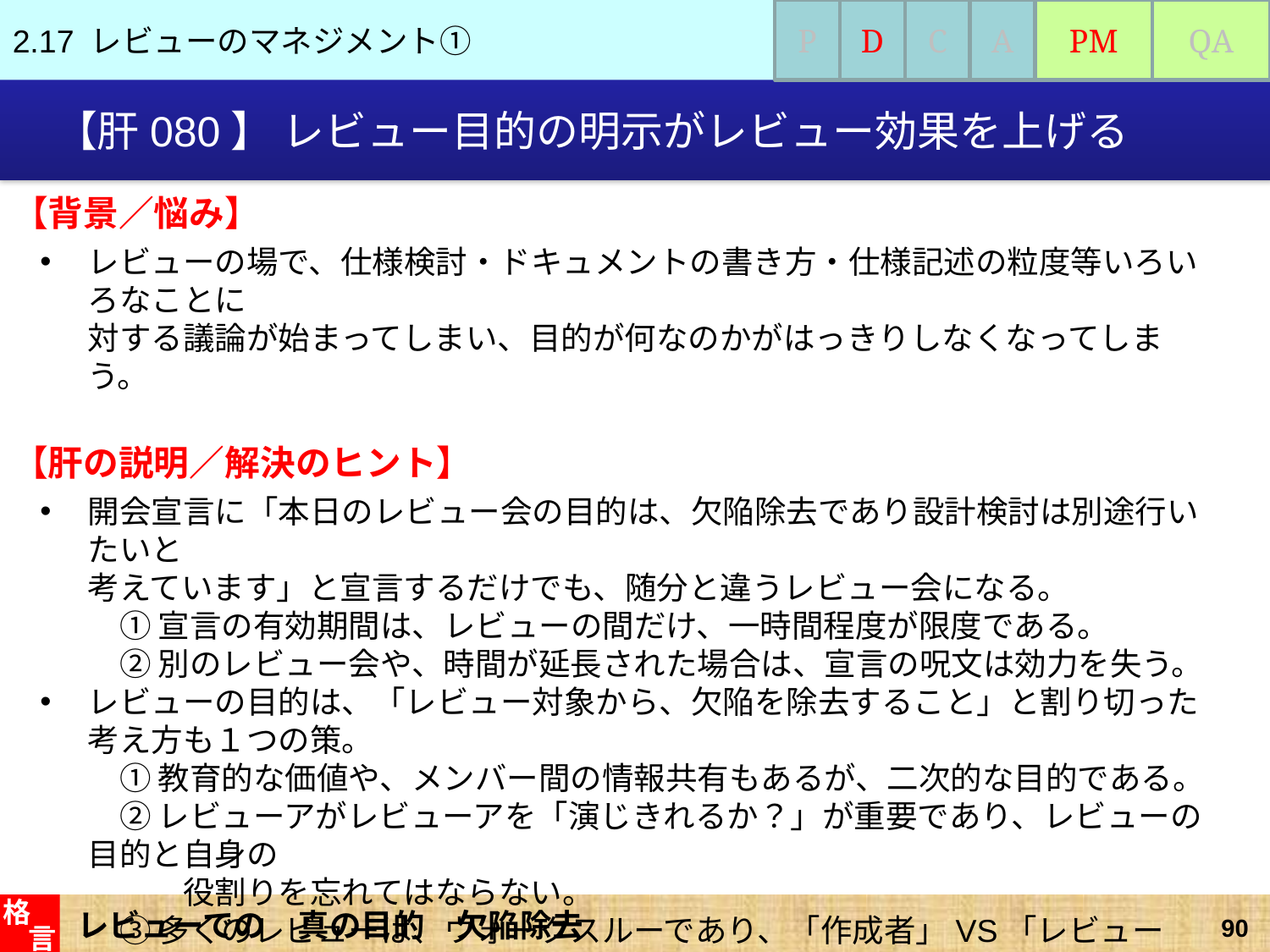

2.17 レビューのマネジメント①
P
D
C
A
PM
QA
# 【肝080】 レビュー目的の明示がレビュー効果を上げる
【背景／悩み】
レビューの場で、仕様検討・ドキュメントの書き方・仕様記述の粒度等いろいろなことに
対する議論が始まってしまい、目的が何なのかがはっきりしなくなってしまう。
【肝の説明／解決のヒント】
開会宣言に「本日のレビュー会の目的は、欠陥除去であり設計検討は別途行いたいと
考えています」と宣言するだけでも、随分と違うレビュー会になる。
　① 宣言の有効期間は、レビューの間だけ、一時間程度が限度である。
　② 別のレビュー会や、時間が延長された場合は、宣言の呪文は効力を失う。
レビューの目的は、「レビュー対象から、欠陥を除去すること」と割り切った考え方も１つの策。
　① 教育的な価値や、メンバー間の情報共有もあるが、二次的な目的である。
　② レビューアがレビューアを「演じきれるか？」が重要であり、レビューの目的と自身の
　　　役割りを忘れてはならない。
　③ 多くのレビューは、ウォークスルーであり、「作成者」VS「レビューア」である。
レビューでの　真の目的　欠陥除去
格
言
90